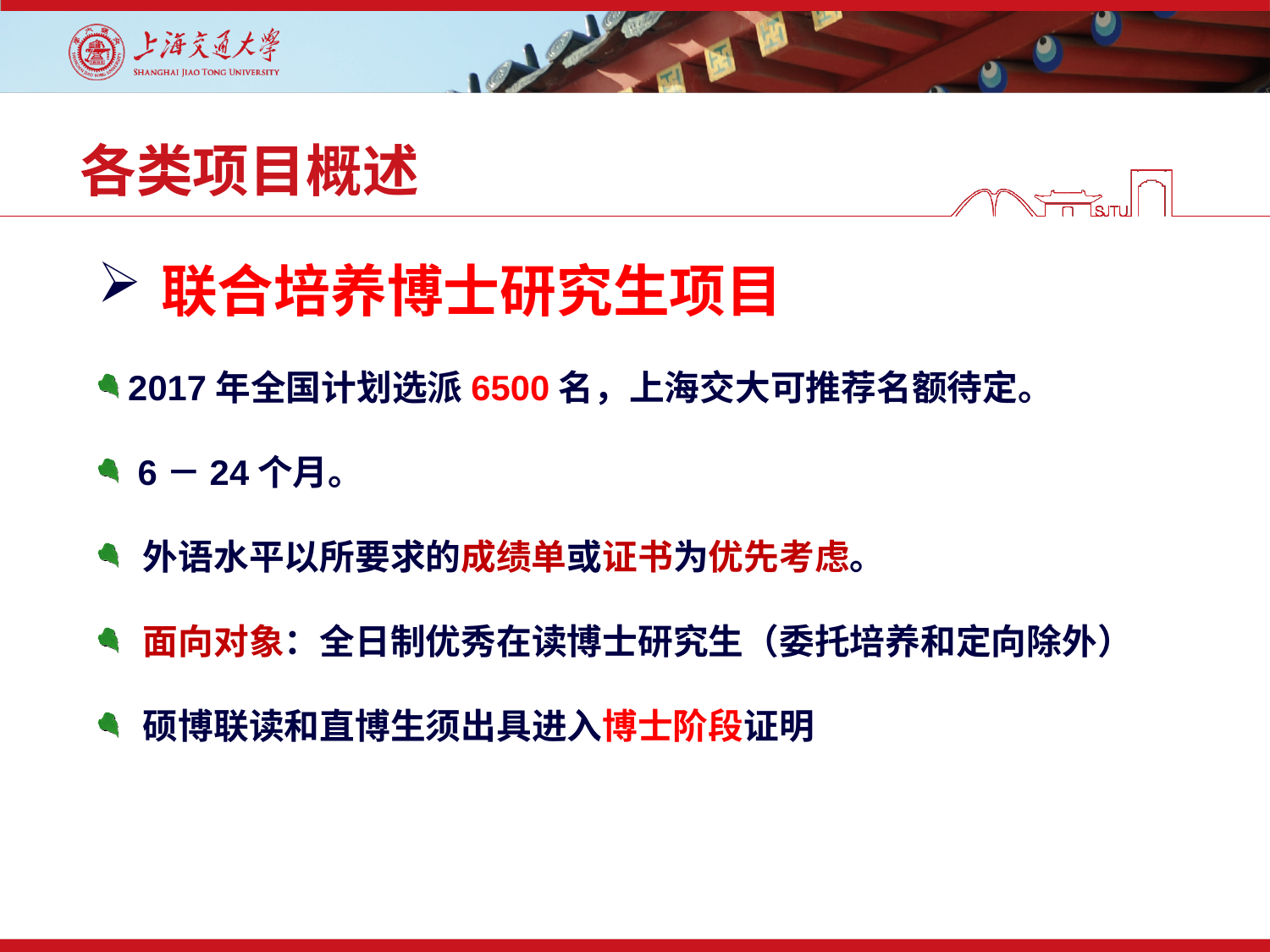

# 各类项目概述
联合培养博士研究生项目
 2017年全国计划选派6500名，上海交大可推荐名额待定。
  6－24个月。
  外语水平以所要求的成绩单或证书为优先考虑。
  面向对象：全日制优秀在读博士研究生（委托培养和定向除外）
  硕博联读和直博生须出具进入博士阶段证明